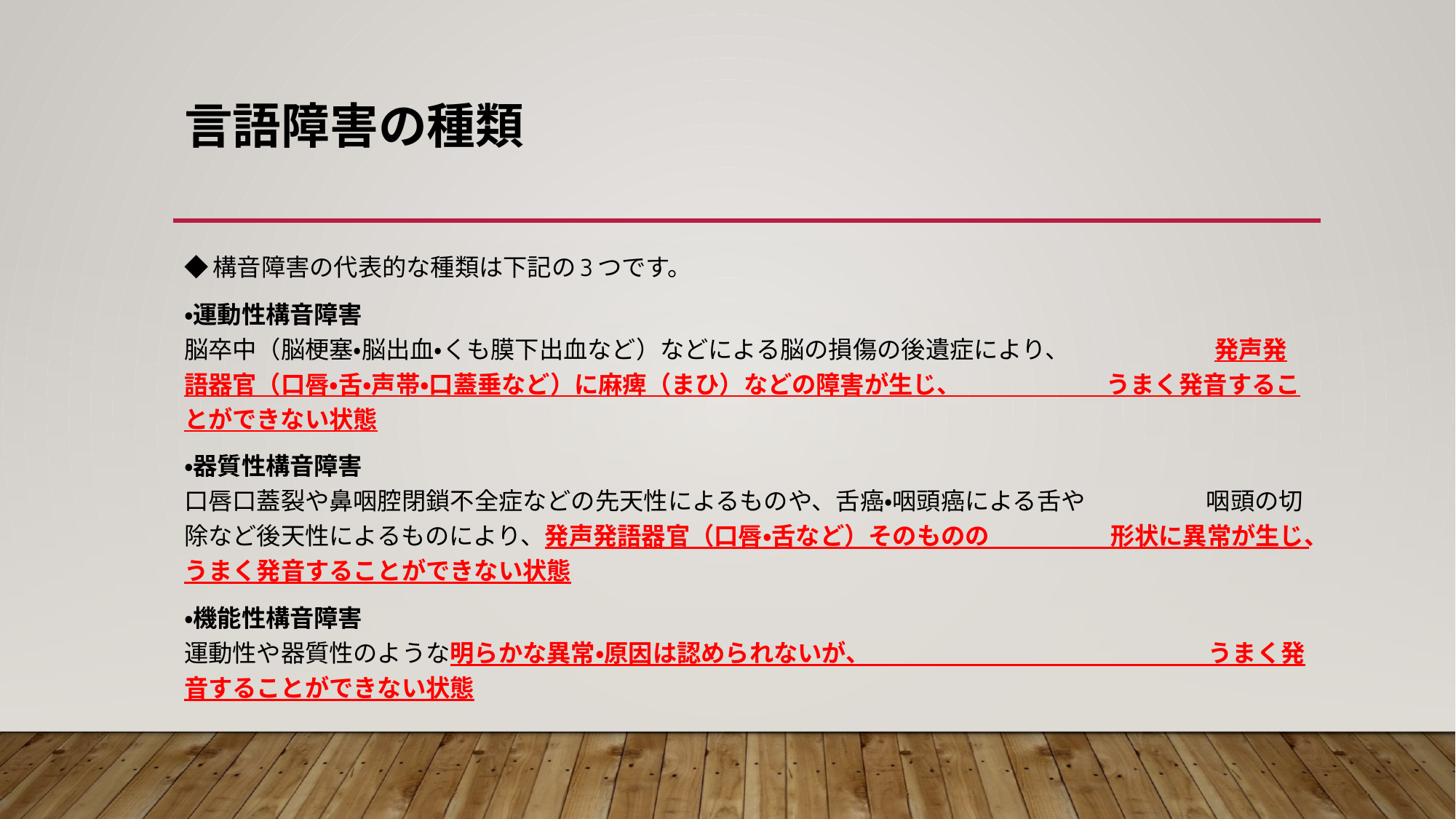

# 言語障害の種類
◆構音障害の代表的な種類は下記の3つです。
・運動性構音障害
脳卒中（脳梗塞・脳出血・くも膜下出血など）などによる脳の損傷の後遺症により、　　　　　　発声発語器官（口唇・舌・声帯・口蓋垂など）に麻痺（まひ）などの障害が生じ、　　　　　　うまく発音することができない状態
・器質性構音障害
口唇口蓋裂や鼻咽腔閉鎖不全症などの先天性によるものや、舌癌・咽頭癌による舌や　　　　　咽頭の切除など後天性によるものにより、発声発語器官（口唇・舌など）そのものの　　　　　形状に異常が生じ、うまく発音することができない状態
・機能性構音障害
運動性や器質性のような明らかな異常・原因は認められないが、　　　　　　　　　　　　　　うまく発音することができない状態